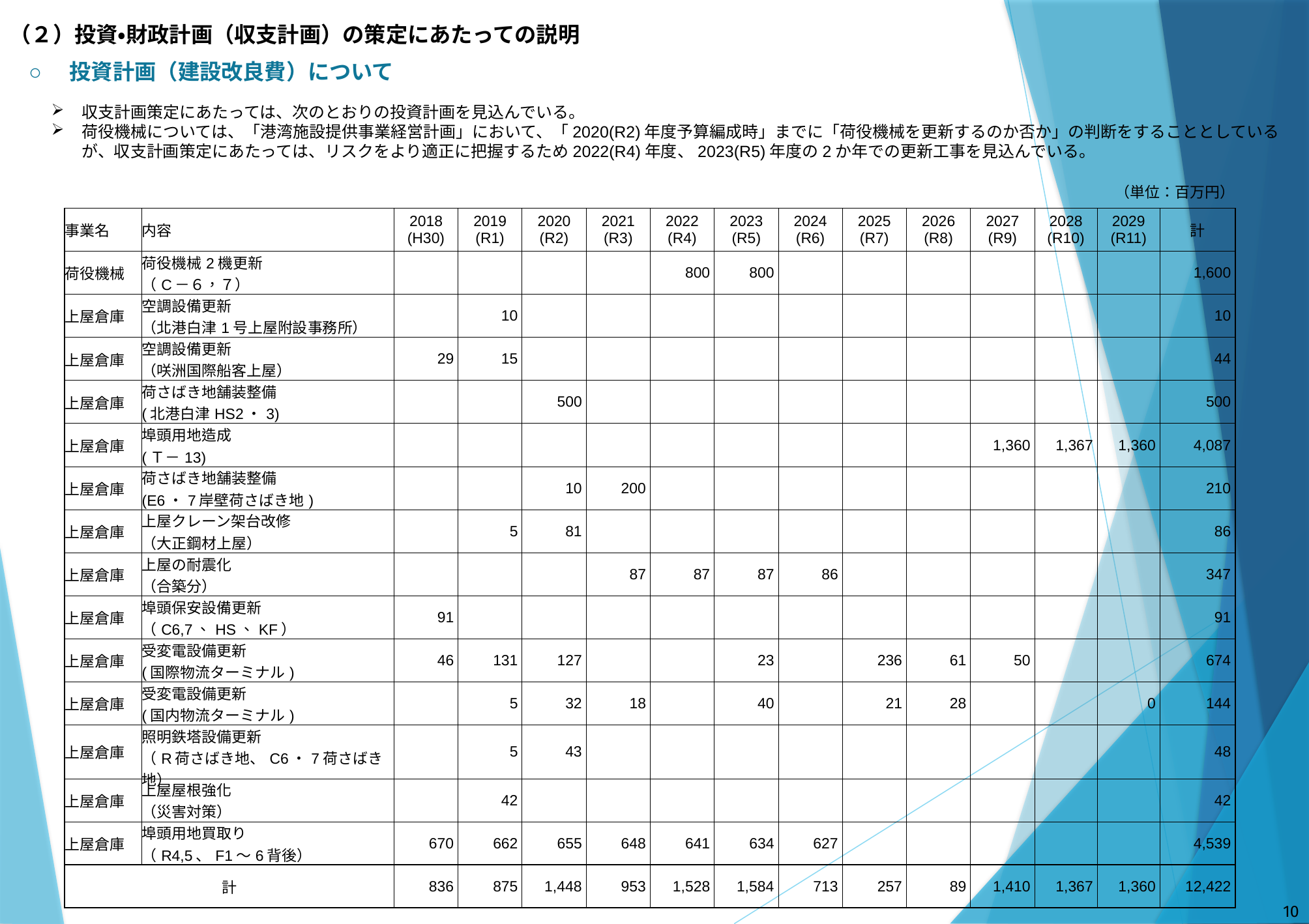

（２）投資・財政計画（収支計画）の策定にあたっての説明
投資計画（建設改良費）について
収支計画策定にあたっては、次のとおりの投資計画を見込んでいる。
荷役機械については、「港湾施設提供事業経営計画」において、「2020(R2)年度予算編成時」までに「荷役機械を更新するのか否か」の判断をすることとしているが、収支計画策定にあたっては、リスクをより適正に把握するため2022(R4)年度、2023(R5)年度の2か年での更新工事を見込んでいる。
| （単位：百万円） |  |  |  |  |  |  |  |  |  |  |  |  |  |  |
| --- | --- | --- | --- | --- | --- | --- | --- | --- | --- | --- | --- | --- | --- | --- |
| 事業名 | 内容 | 2018 (H30) | 2019 (R1) | 2020 (R2) | 2021 (R3) | 2022 (R4) | 2023 (R5) | 2024 (R6) | 2025 (R7) | 2026 (R8) | 2027 (R9) | 2028 (R10) | 2029 (R11) | 計 |
| 荷役機械 | 荷役機械2機更新 （C－６，７） |  |  |  |  | 800 | 800 |  |  |  |  |  |  | 1,600 |
| 上屋倉庫 | 空調設備更新 （北港白津1号上屋附設事務所） |  | 10 |  |  |  |  |  |  |  |  |  |  | 10 |
| 上屋倉庫 | 空調設備更新 （咲洲国際船客上屋） | 29 | 15 |  |  |  |  |  |  |  |  |  |  | 44 |
| 上屋倉庫 | 荷さばき地舗装整備 (北港白津HS2・3) |  |  | 500 |  |  |  |  |  |  |  |  |  | 500 |
| 上屋倉庫 | 埠頭用地造成 (Ｔ－13) |  |  |  |  |  |  |  |  |  | 1,360 | 1,367 | 1,360 | 4,087 |
| 上屋倉庫 | 荷さばき地舗装整備 (E6・7岸壁荷さばき地) |  |  | 10 | 200 |  |  |  |  |  |  |  |  | 210 |
| 上屋倉庫 | 上屋クレーン架台改修 （大正鋼材上屋） |  | 5 | 81 |  |  |  |  |  |  |  |  |  | 86 |
| 上屋倉庫 | 上屋の耐震化 （合築分） |  |  |  | 87 | 87 | 87 | 86 |  |  |  |  |  | 347 |
| 上屋倉庫 | 埠頭保安設備更新 （C6,7、HS、KF） | 91 |  |  |  |  |  |  |  |  |  |  |  | 91 |
| 上屋倉庫 | 受変電設備更新 (国際物流ターミナル) | 46 | 131 | 127 |  |  | 23 |  | 236 | 61 | 50 |  |  | 674 |
| 上屋倉庫 | 受変電設備更新 (国内物流ターミナル) |  | 5 | 32 | 18 |  | 40 |  | 21 | 28 |  |  | 0 | 144 |
| 上屋倉庫 | 照明鉄塔設備更新 （R荷さばき地、C6・7荷さばき地） |  | 5 | 43 |  |  |  |  |  |  |  |  |  | 48 |
| 上屋倉庫 | 上屋屋根強化 （災害対策） |  | 42 |  |  |  |  |  |  |  |  |  |  | 42 |
| 上屋倉庫 | 埠頭用地買取り （R4,5、F1～6背後） | 670 | 662 | 655 | 648 | 641 | 634 | 627 |  |  |  |  |  | 4,539 |
| 計 |  | 836 | 875 | 1,448 | 953 | 1,528 | 1,584 | 713 | 257 | 89 | 1,410 | 1,367 | 1,360 | 12,422 |
10